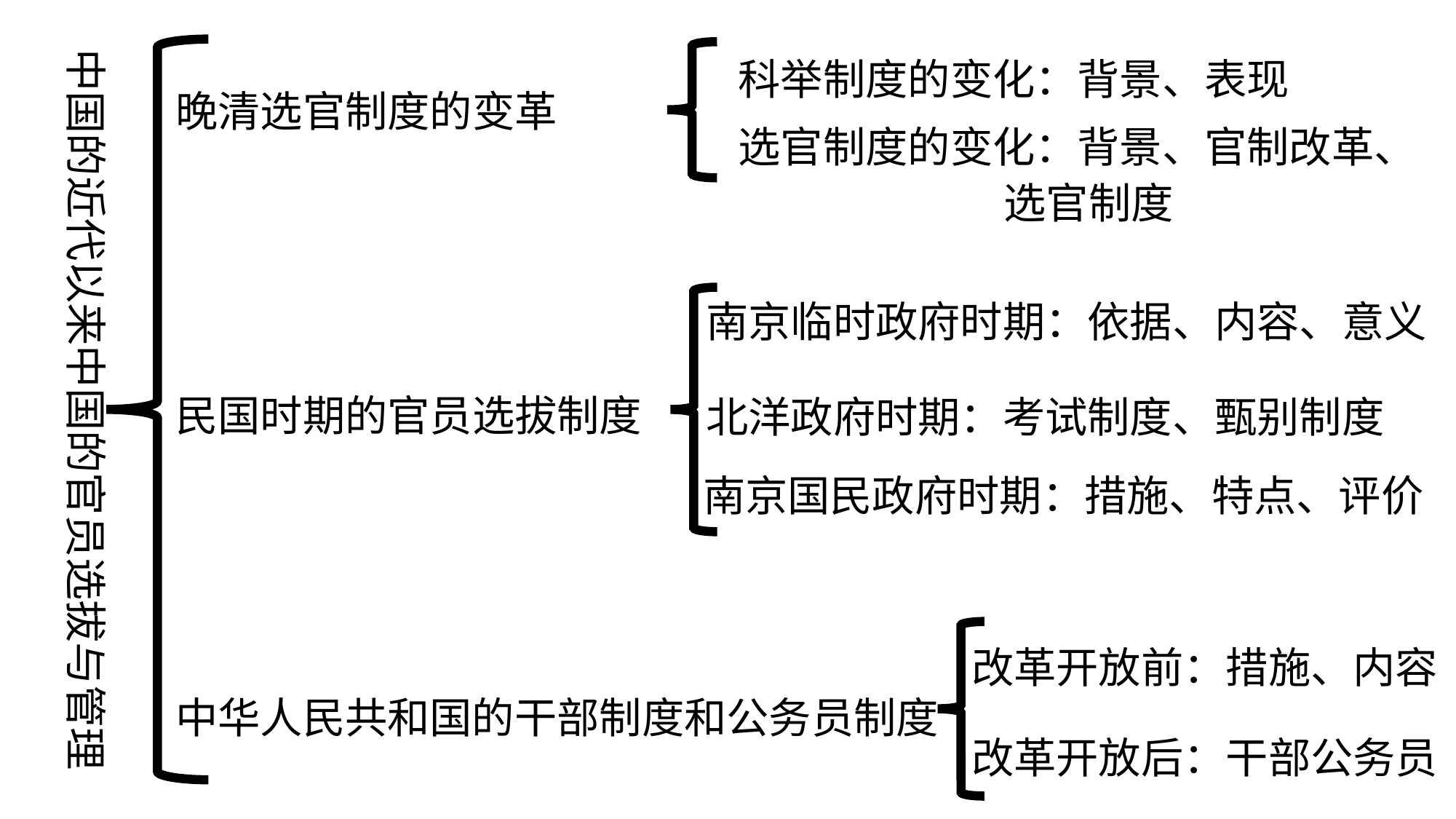

中国的近代以来中国的官员选拔与管理

科举制度的变化：背景、表现
晚清选官制度的变革
选官制度的变化：背景、官制改革、
                           选官制度

南京临时政府时期：依据、内容、意义
民国时期的官员选拔制度
北洋政府时期：考试制度、甄别制度
南京国民政府时期：措施、特点、评价

改革开放前：措施、内容
中华人民共和国的干部制度和公务员制度
改革开放后：干部公务员